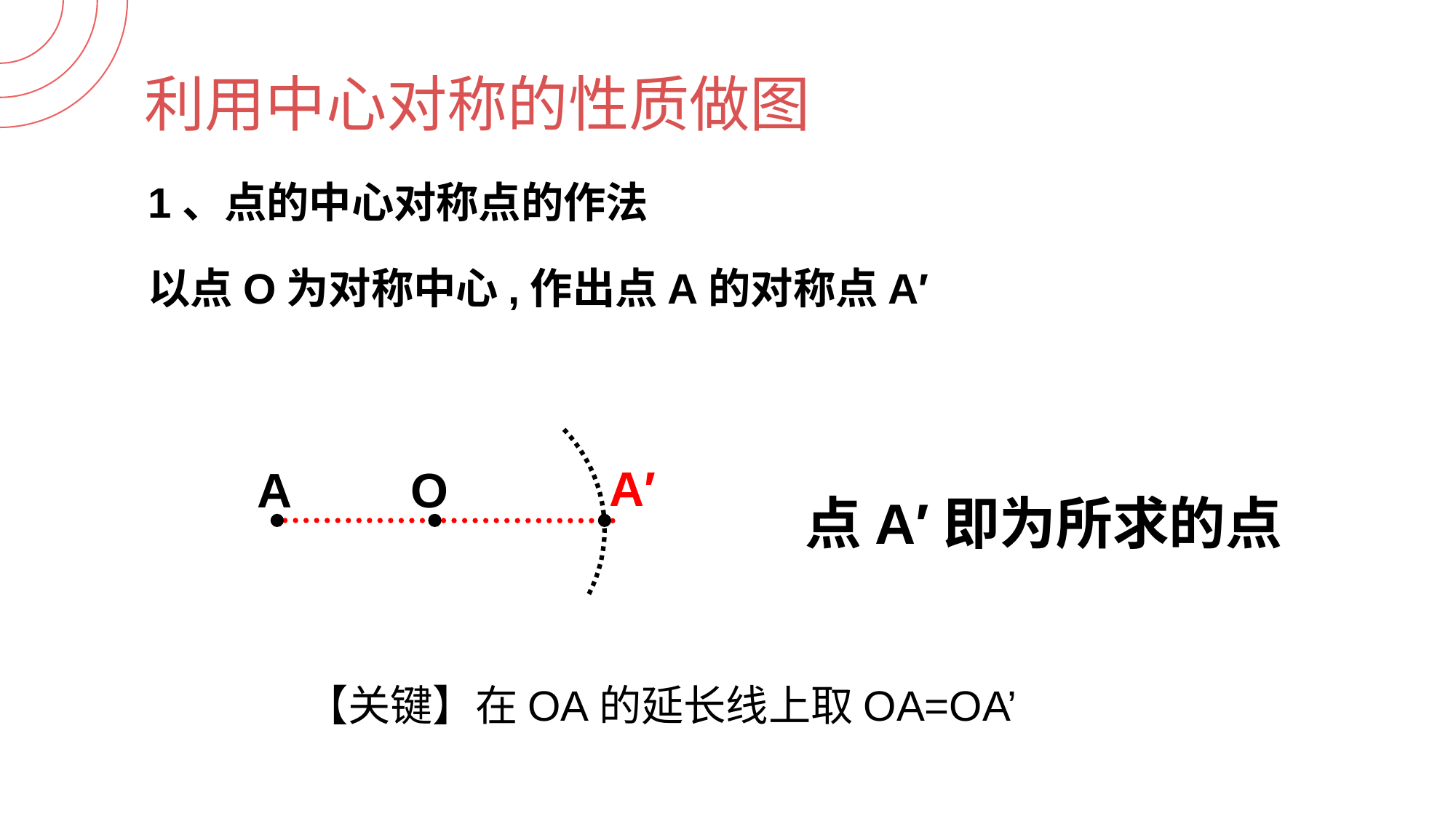

利用中心对称的性质做图
1、点的中心对称点的作法
以点O为对称中心,作出点A的对称点A′

A′
A
O
点A′即为所求的点

【关键】在OA的延长线上取OA=OA’